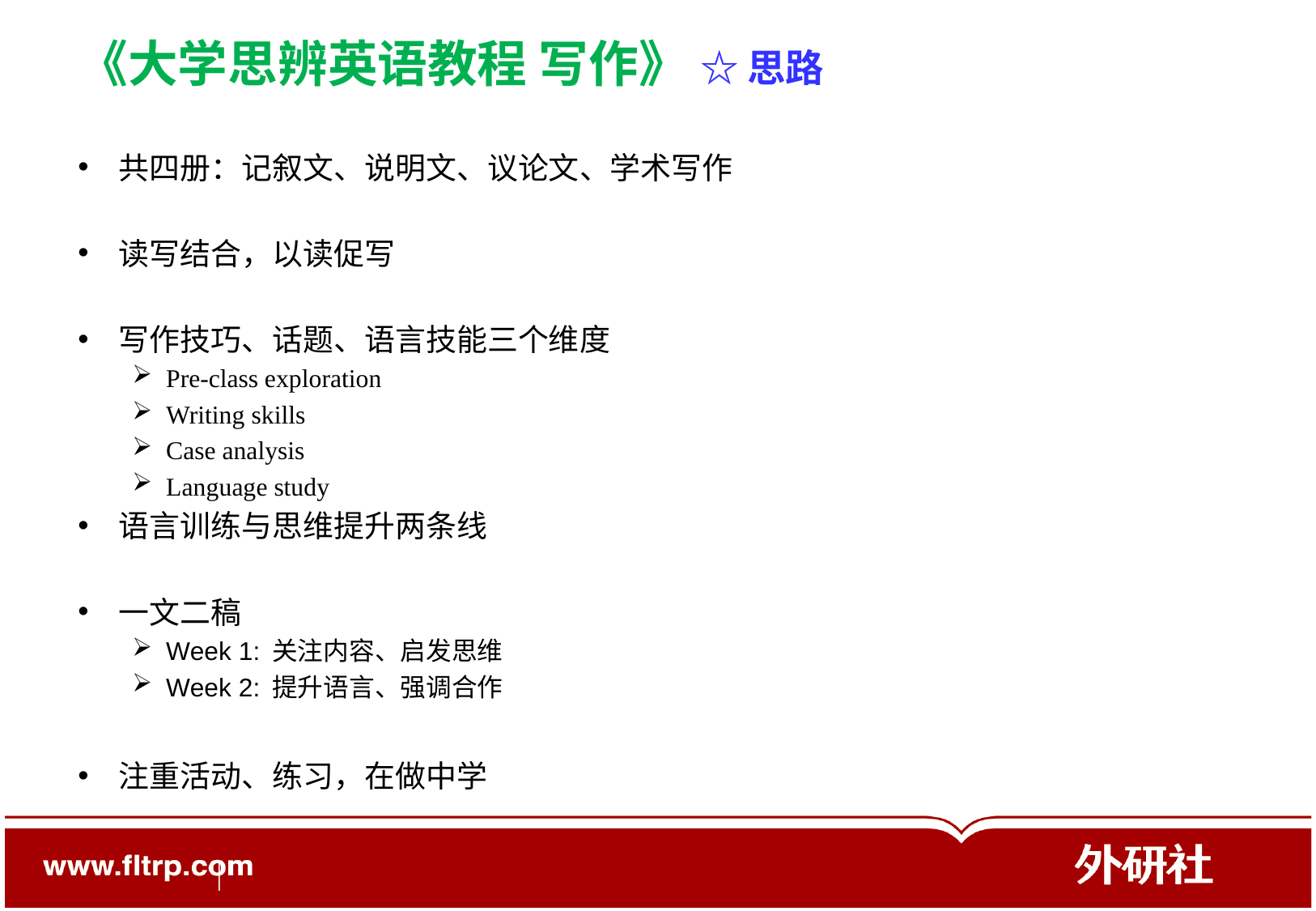

《大学思辨英语教程 写作》 ☆ 思路

共四册：记叙文、说明文、议论文、学术写作

读写结合，以读促写

写作技巧、话题、语言技能三个维度
Pre-class exploration
Writing skills
Case analysis
Language study
语言训练与思维提升两条线

一文二稿
Week 1: 关注内容、启发思维
Week 2: 提升语言、强调合作

注重活动、练习，在做中学